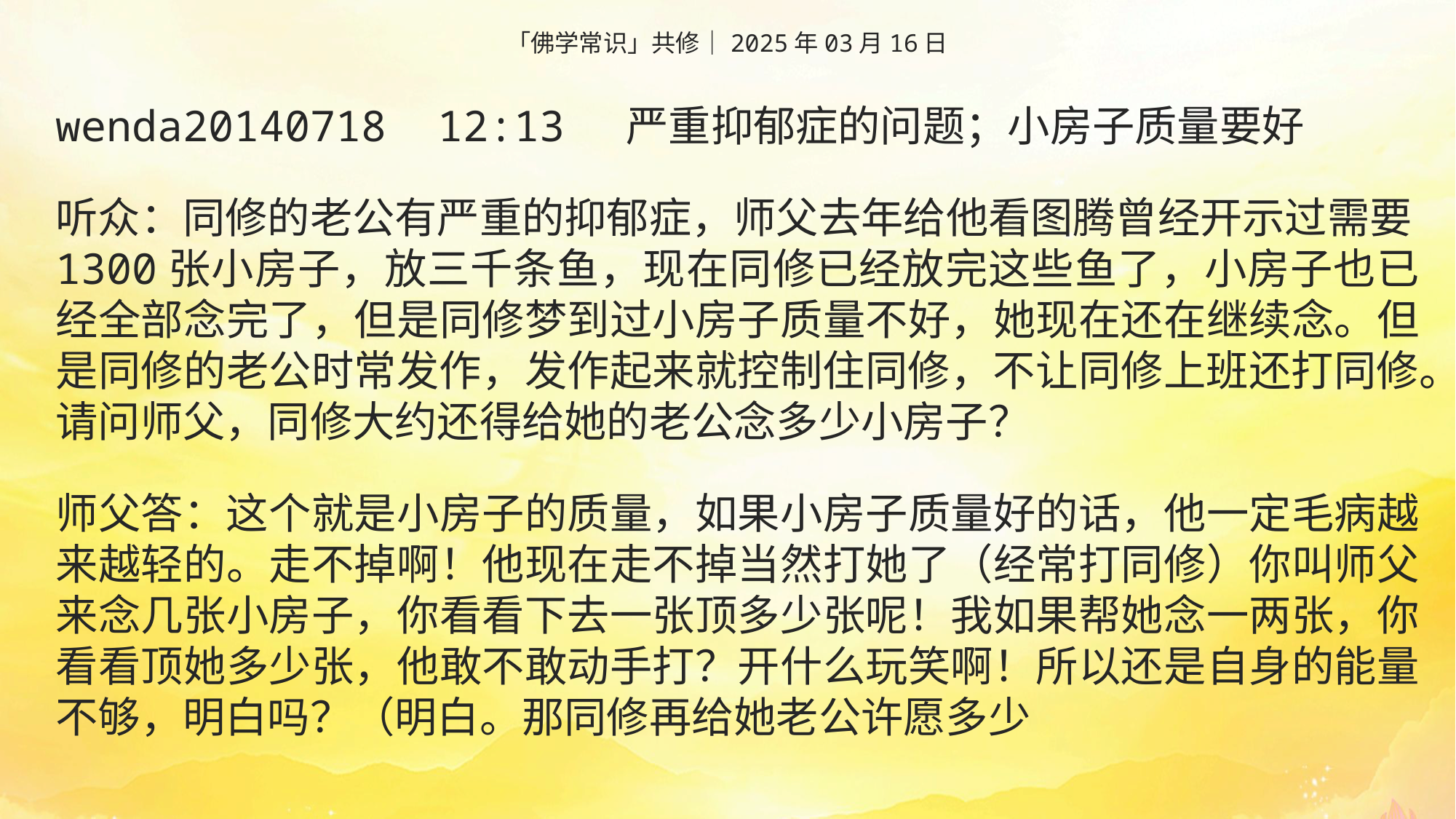

「佛学常识」共修｜2025年03月16日
wenda20140718  12:13  严重抑郁症的问题；小房子质量要好
听众：同修的老公有严重的抑郁症，师父去年给他看图腾曾经开示过需要1300张小房子，放三千条鱼，现在同修已经放完这些鱼了，小房子也已经全部念完了，但是同修梦到过小房子质量不好，她现在还在继续念。但是同修的老公时常发作，发作起来就控制住同修，不让同修上班还打同修。请问师父，同修大约还得给她的老公念多少小房子？
师父答：这个就是小房子的质量，如果小房子质量好的话，他一定毛病越来越轻的。走不掉啊！他现在走不掉当然打她了（经常打同修）你叫师父来念几张小房子，你看看下去一张顶多少张呢！我如果帮她念一两张，你看看顶她多少张，他敢不敢动手打？开什么玩笑啊！所以还是自身的能量不够，明白吗？（明白。那同修再给她老公许愿多少